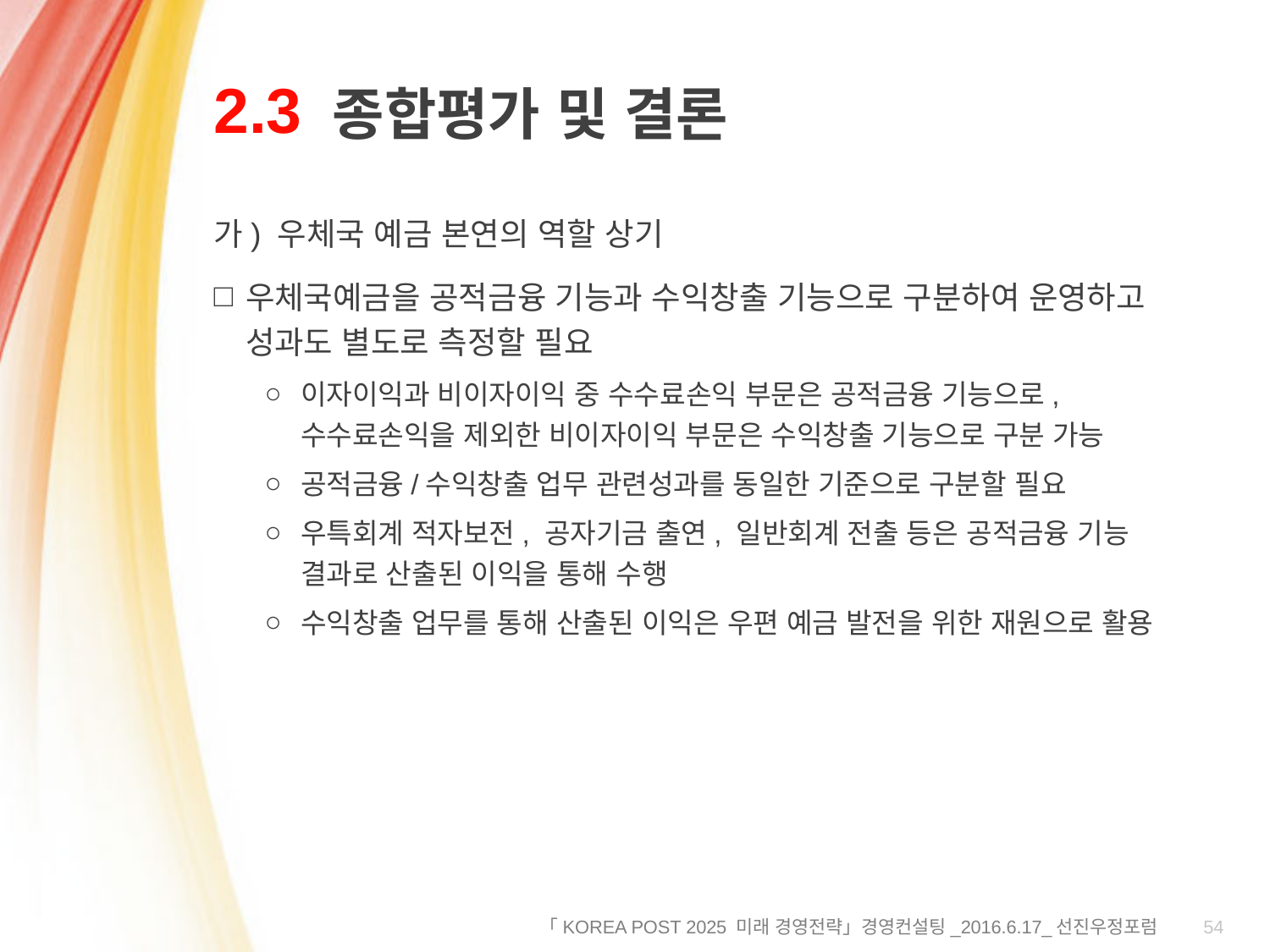

# 2.3
종합평가 및 결론

가) 우체국 예금 본연의 역할 상기
우체국예금을 공적금융 기능과 수익창출 기능으로 구분하여 운영하고 성과도 별도로 측정할 필요
이자이익과 비이자이익 중 수수료손익 부문은 공적금융 기능으로, 수수료손익을 제외한 비이자이익 부문은 수익창출 기능으로 구분 가능
공적금융/수익창출 업무 관련성과를 동일한 기준으로 구분할 필요
우특회계 적자보전, 공자기금 출연, 일반회계 전출 등은 공적금융 기능 결과로 산출된 이익을 통해 수행
수익창출 업무를 통해 산출된 이익은 우편 예금 발전을 위한 재원으로 활용
54